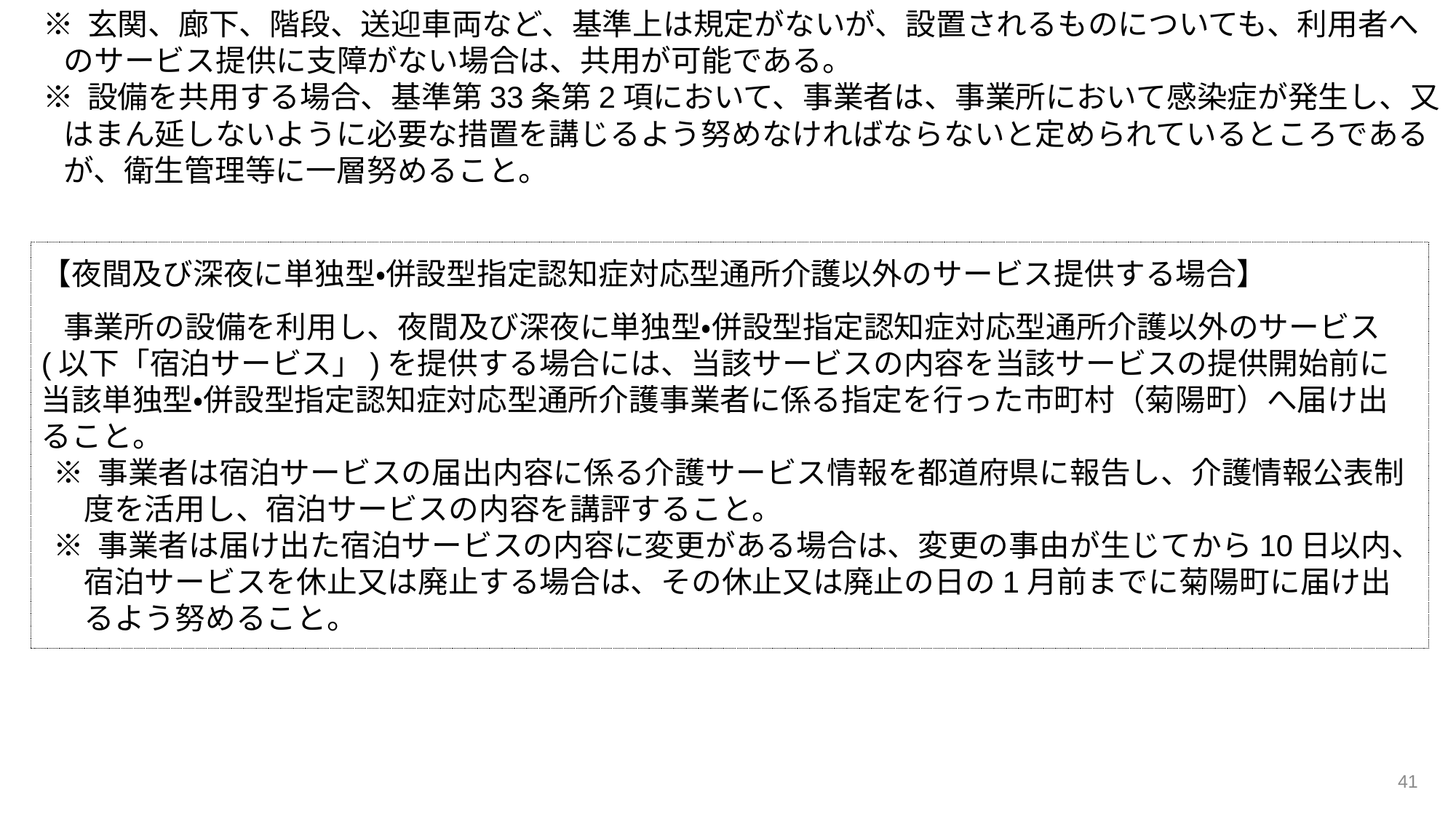

※ 玄関、廊下、階段、送迎車両など、基準上は規定がないが、設置されるものについても、利用者へのサービス提供に支障がない場合は、共用が可能である。
※ 設備を共用する場合、基準第33条第2項において、事業者は、事業所において感染症が発生し、又はまん延しないように必要な措置を講じるよう努めなければならないと定められているところであるが、衛生管理等に一層努めること。

【夜間及び深夜に単独型・併設型指定認知症対応型通所介護以外のサービス提供する場合】

事業所の設備を利用し、夜間及び深夜に単独型・併設型指定認知症対応型通所介護以外のサービス(以下「宿泊サービス」)を提供する場合には、当該サービスの内容を当該サービスの提供開始前に当該単独型・併設型指定認知症対応型通所介護事業者に係る指定を行った市町村（菊陽町）へ届け出ること。
※ 事業者は宿泊サービスの届出内容に係る介護サービス情報を都道府県に報告し、介護情報公表制度を活用し、宿泊サービスの内容を講評すること。
※ 事業者は届け出た宿泊サービスの内容に変更がある場合は、変更の事由が生じてから10日以内、宿泊サービスを休止又は廃止する場合は、その休止又は廃止の日の1月前までに菊陽町に届け出るよう努めること。
41